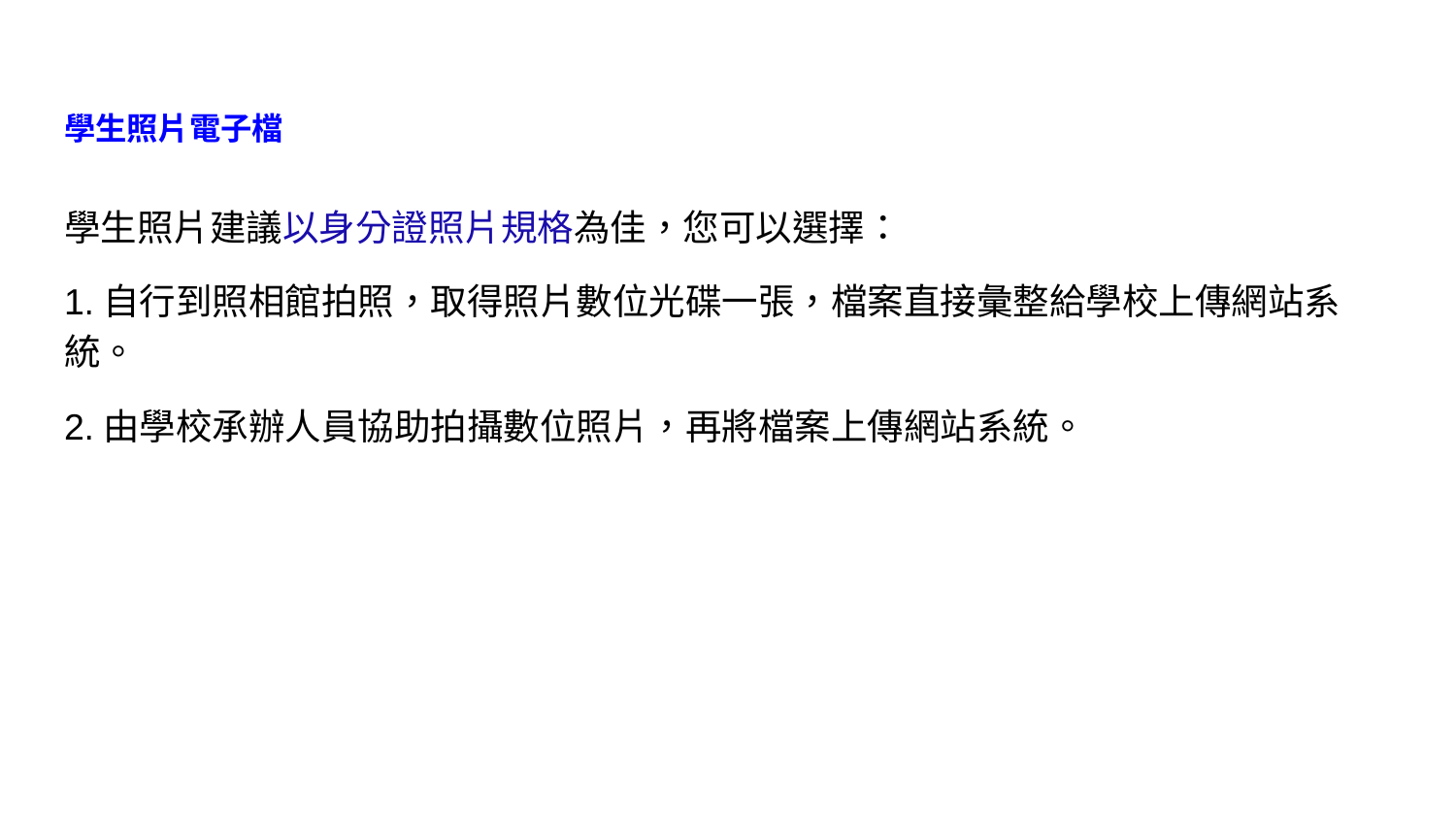

# 學生照片電子檔
學生照片建議以身分證照片規格為佳，您可以選擇：
1.自行到照相館拍照，取得照片數位光碟一張，檔案直接彙整給學校上傳網站系統。
2.由學校承辦人員協助拍攝數位照片，再將檔案上傳網站系統。